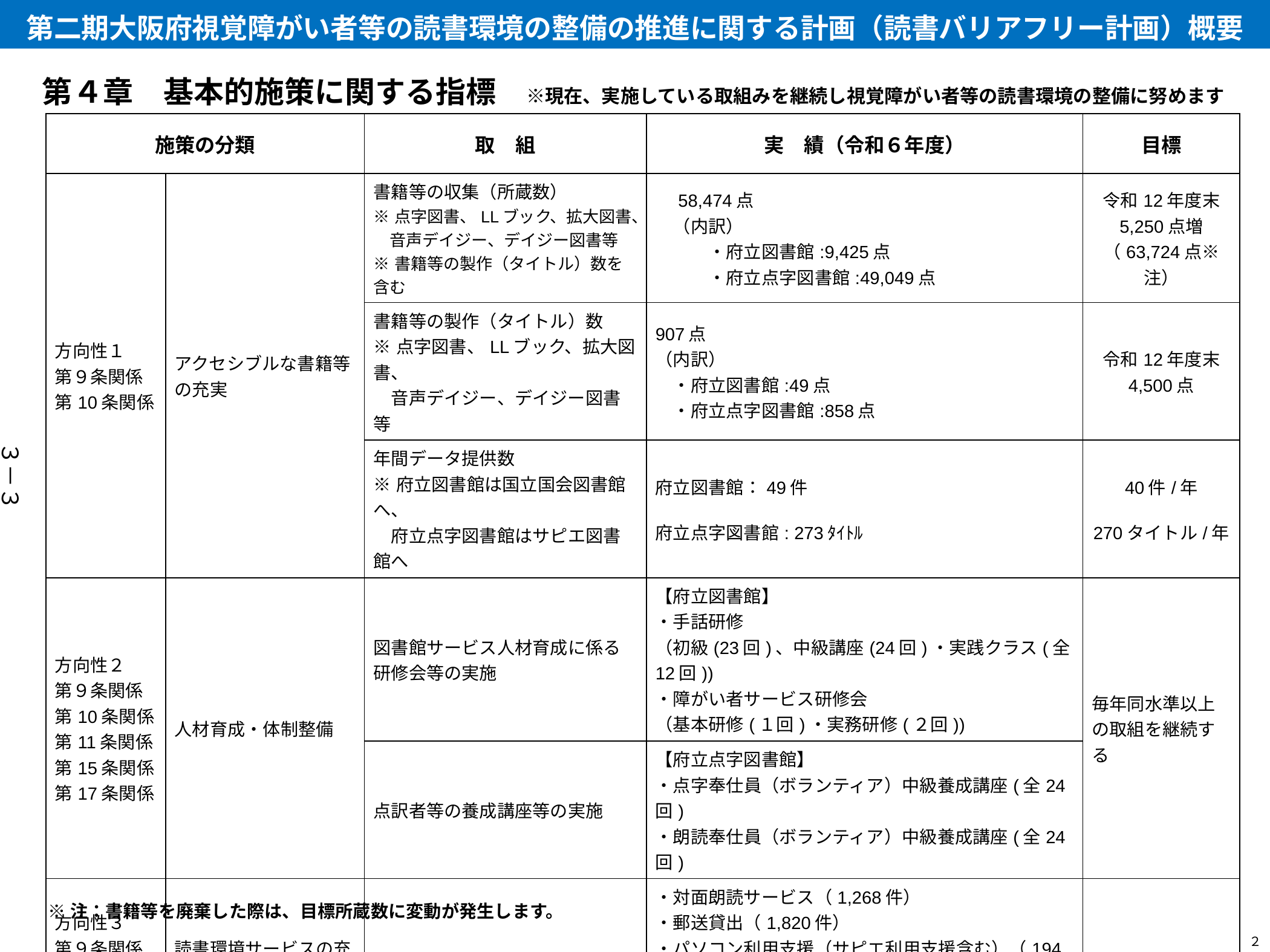

第二期大阪府視覚障がい者等の読書環境の整備の推進に関する計画（読書バリアフリー計画）概要
第４章　基本的施策に関する指標　※現在、実施している取組みを継続し視覚障がい者等の読書環境の整備に努めます
| 施策の分類 |  | 取　組 | 実　績（令和６年度） | 目標 |
| --- | --- | --- | --- | --- |
| 方向性１ 第９条関係 第10条関係 | アクセシブルな書籍等の充実 | 書籍等の収集（所蔵数） ※点字図書、LLブック、拡大図書、 　音声デイジー、デイジー図書等 ※書籍等の製作（タイトル）数を含む | 58,474点 　（内訳） 　　　・府立図書館:9,425点 　　　・府立点字図書館:49,049点 | 令和12年度末 5,250点増 （63,724点※注） |
|  |  | 書籍等の製作（タイトル）数 ※点字図書、LLブック、拡大図書、 　音声デイジー、デイジー図書等 | 907点 （内訳） 　・府立図書館:49点 　・府立点字図書館:858点 | 令和12年度末 4,500点 |
|  |  | 年間データ提供数 ※府立図書館は国立国会図書館へ、 　府立点字図書館はサピエ図書館へ | 府立図書館：49件 府立点字図書館: 273ﾀｲﾄﾙ | 40件/年 270タイトル/年 |
| 方向性２ 第９条関係 第10条関係 第11条関係 第15条関係 第17条関係 | 人材育成・体制整備 | 図書館サービス人材育成に係る研修会等の実施 | 【府立図書館】 ・手話研修 （初級(23回)、中級講座(24回)・実践クラス(全12回)) ・障がい者サービス研修会 （基本研修(１回)・実務研修(２回)) | 毎年同水準以上の取組を継続する |
|  |  | 点訳者等の養成講座等の実施 | 【府立点字図書館】 ・点字奉仕員（ボランティア）中級養成講座(全24回) ・朗読奉仕員（ボランティア）中級養成講座(全24回) |  |
| 方向性３ 第９条関係 第14条関係 第15条関係 | 読書環境サービスの充実 | 読書環境の充実 | ・対面朗読サービス（1,268件） ・郵送貸出（1,820件） ・パソコン利用支援（サピエ利用支援含む）（194人） ・読書支援機器等の貸出 ・レファレンスサービス | 取組を継続する |
| 方向性４ 第９条関係 第10条関係 | 図書館サービスに係る 情報発信 | 読書支援サービスを周知するイベント等の開催 | ・図書館見学（127人） ・図書館だより等の情報提供（年6回） ・見て・聴いて・さわって楽しむ読書の世界（イベント:1回） ・共に生きる障がい者フェスティバル（イベント:1回） | 取組を継続する |
３－３
※注：書籍等を廃棄した際は、目標所蔵数に変動が発生します。
２